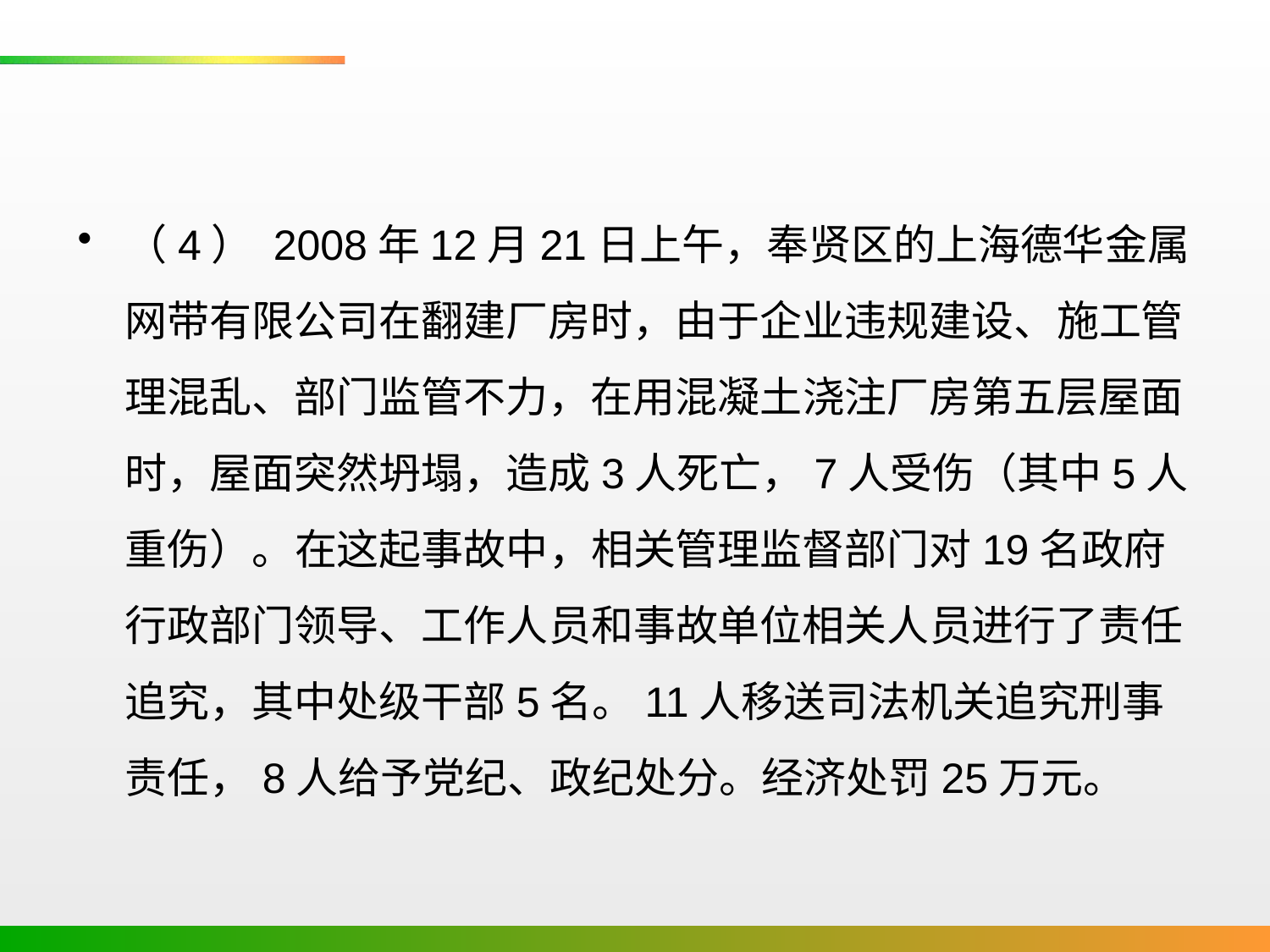

（4） 2008年12月21日上午，奉贤区的上海德华金属网带有限公司在翻建厂房时，由于企业违规建设、施工管理混乱、部门监管不力，在用混凝土浇注厂房第五层屋面时，屋面突然坍塌，造成3人死亡，7人受伤（其中5人重伤）。在这起事故中，相关管理监督部门对19名政府行政部门领导、工作人员和事故单位相关人员进行了责任追究，其中处级干部5名。11人移送司法机关追究刑事责任，8人给予党纪、政纪处分。经济处罚25万元。